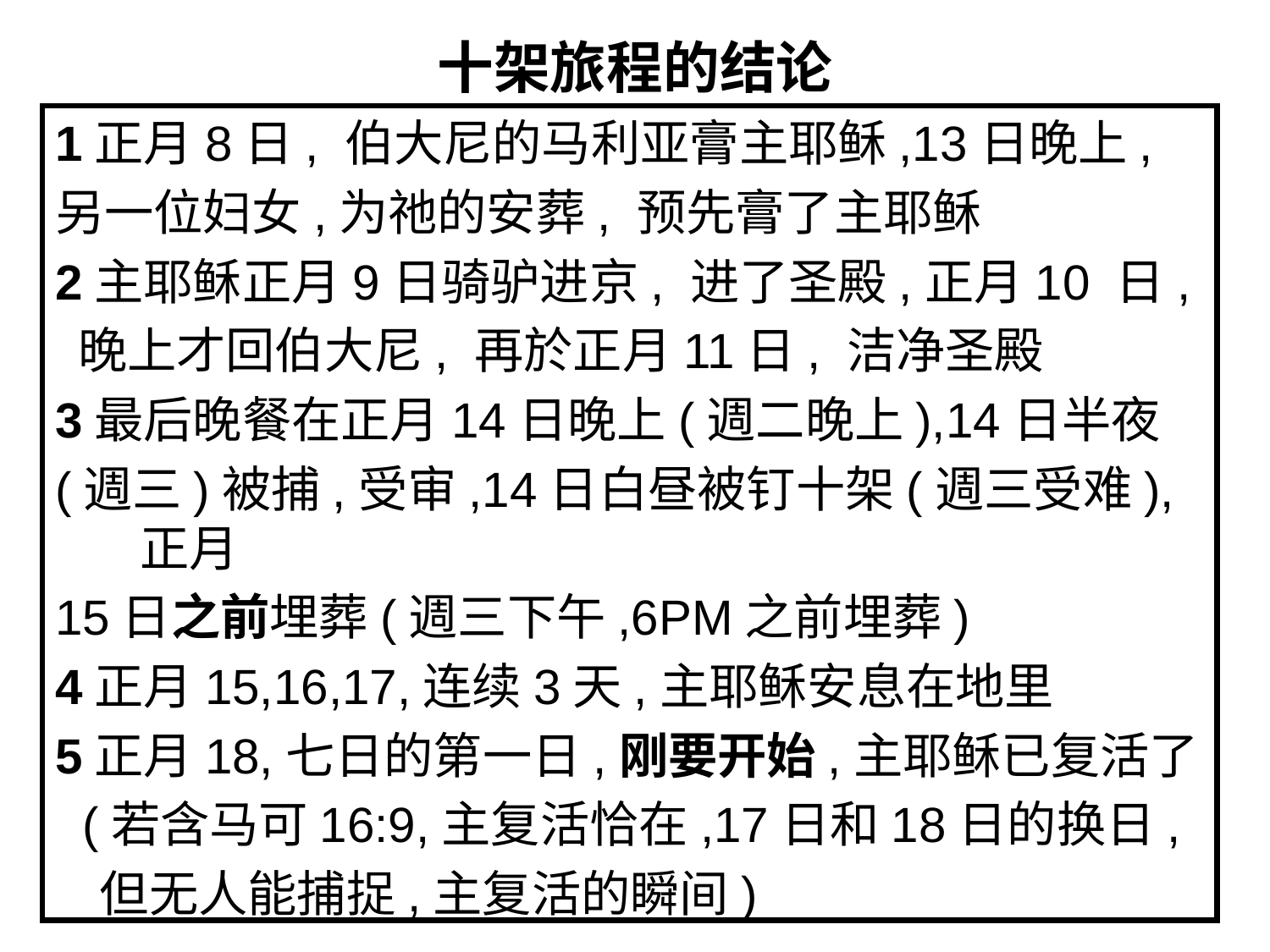

十架旅程的结论
1正月8日, 伯大尼的马利亚膏主耶稣,13日晚上,
另一位妇女,为祂的安葬, 预先膏了主耶稣
2主耶稣正月9日骑驴进京, 进了圣殿,正月10 日,
 晚上才回伯大尼, 再於正月11日, 洁净圣殿
3最后晚餐在正月14日晚上(週二晚上),14日半夜
(週三)被捕,受审,14日白昼被钉十架(週三受难),正月
15日之前埋葬(週三下午,6PM之前埋葬)
4正月15,16,17,连续3天,主耶稣安息在地里
5正月18,七日的第一日,刚要开始,主耶稣已复活了
  (若含马可16:9,主复活恰在,17日和18日的换日,
   但无人能捕捉,主复活的瞬间)